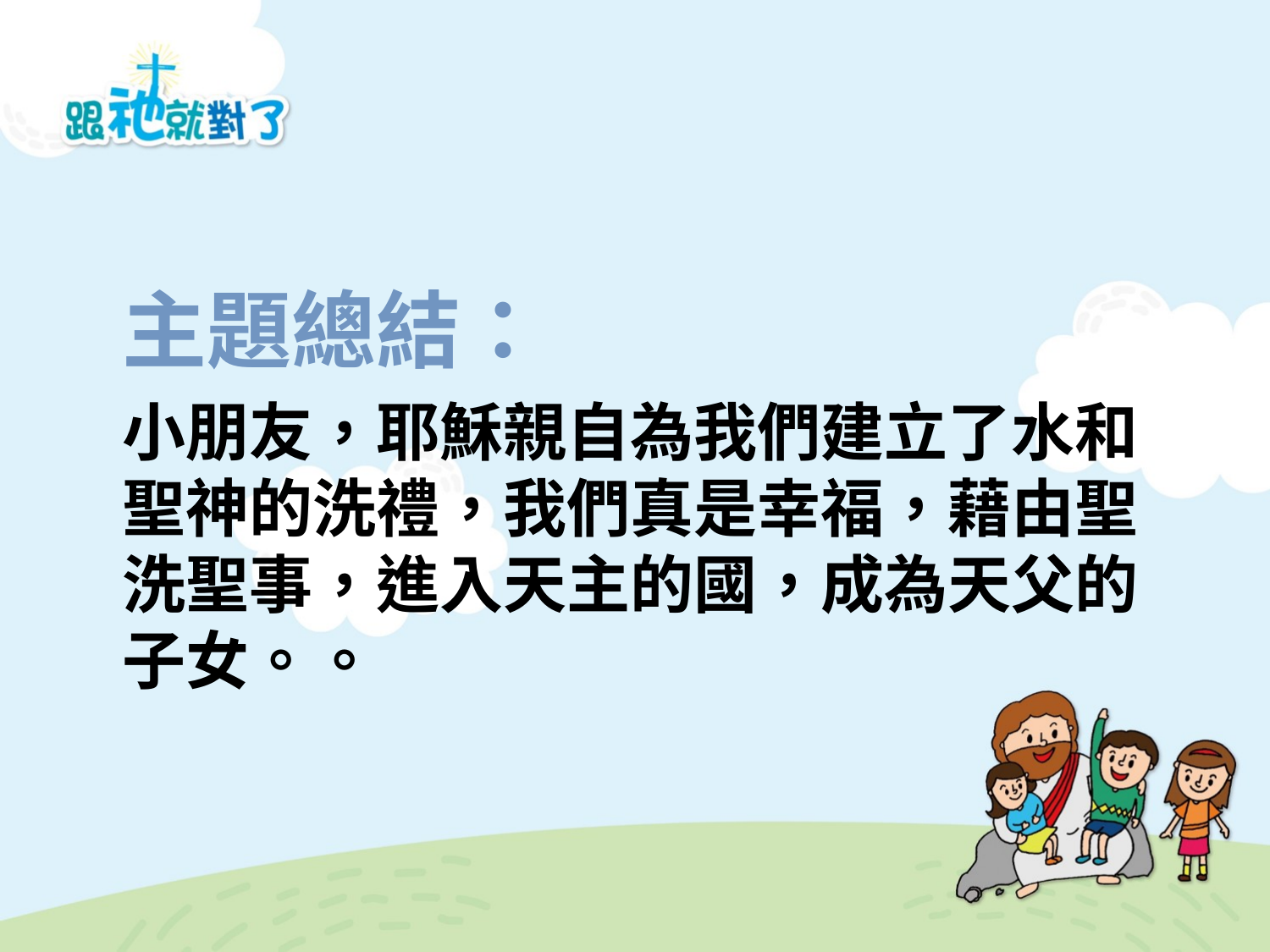

主題總結：
小朋友，耶穌親自為我們建立了水和聖神的洗禮，我們真是幸福，藉由聖洗聖事，進入天主的國，成為天父的子女。。